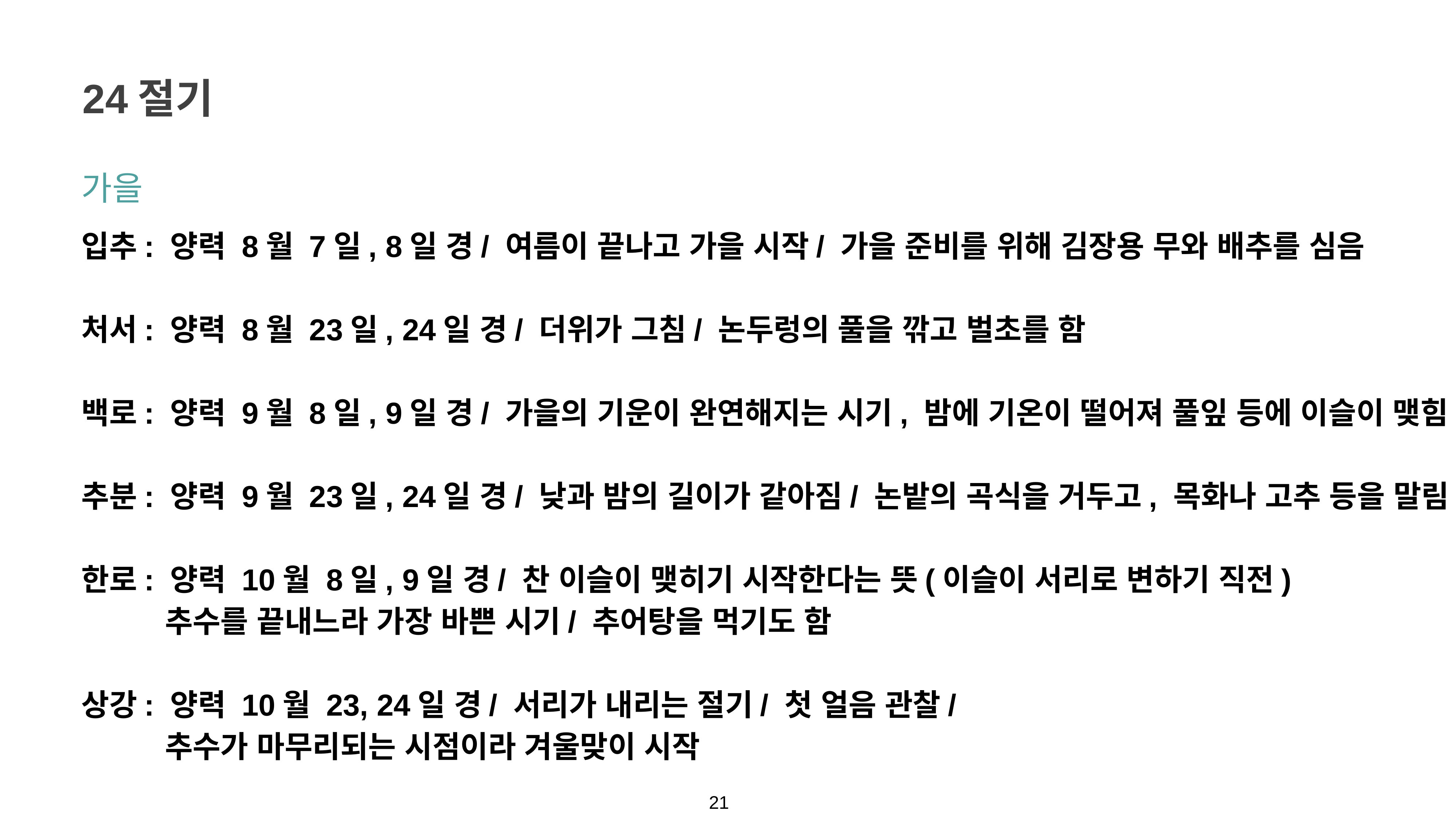

24절기
가을
입추: 양력 8월 7일, 8일 경/ 여름이 끝나고 가을 시작/ 가을 준비를 위해 김장용 무와 배추를 심음

처서: 양력 8월 23일, 24일 경/ 더위가 그침/ 논두렁의 풀을 깎고 벌초를 함

백로: 양력 9월 8일, 9일 경/ 가을의 기운이 완연해지는 시기, 밤에 기온이 떨어져 풀잎 등에 이슬이 맺힘

추분: 양력 9월 23일, 24일 경/ 낮과 밤의 길이가 같아짐/ 논밭의 곡식을 거두고, 목화나 고추 등을 말림

한로: 양력 10월 8일, 9일 경/ 찬 이슬이 맺히기 시작한다는 뜻(이슬이 서리로 변하기 직전)
         추수를 끝내느라 가장 바쁜 시기/ 추어탕을 먹기도 함

상강: 양력 10월 23, 24일 경/ 서리가 내리는 절기/ 첫 얼음 관찰/
         추수가 마무리되는 시점이라 겨울맞이 시작
21